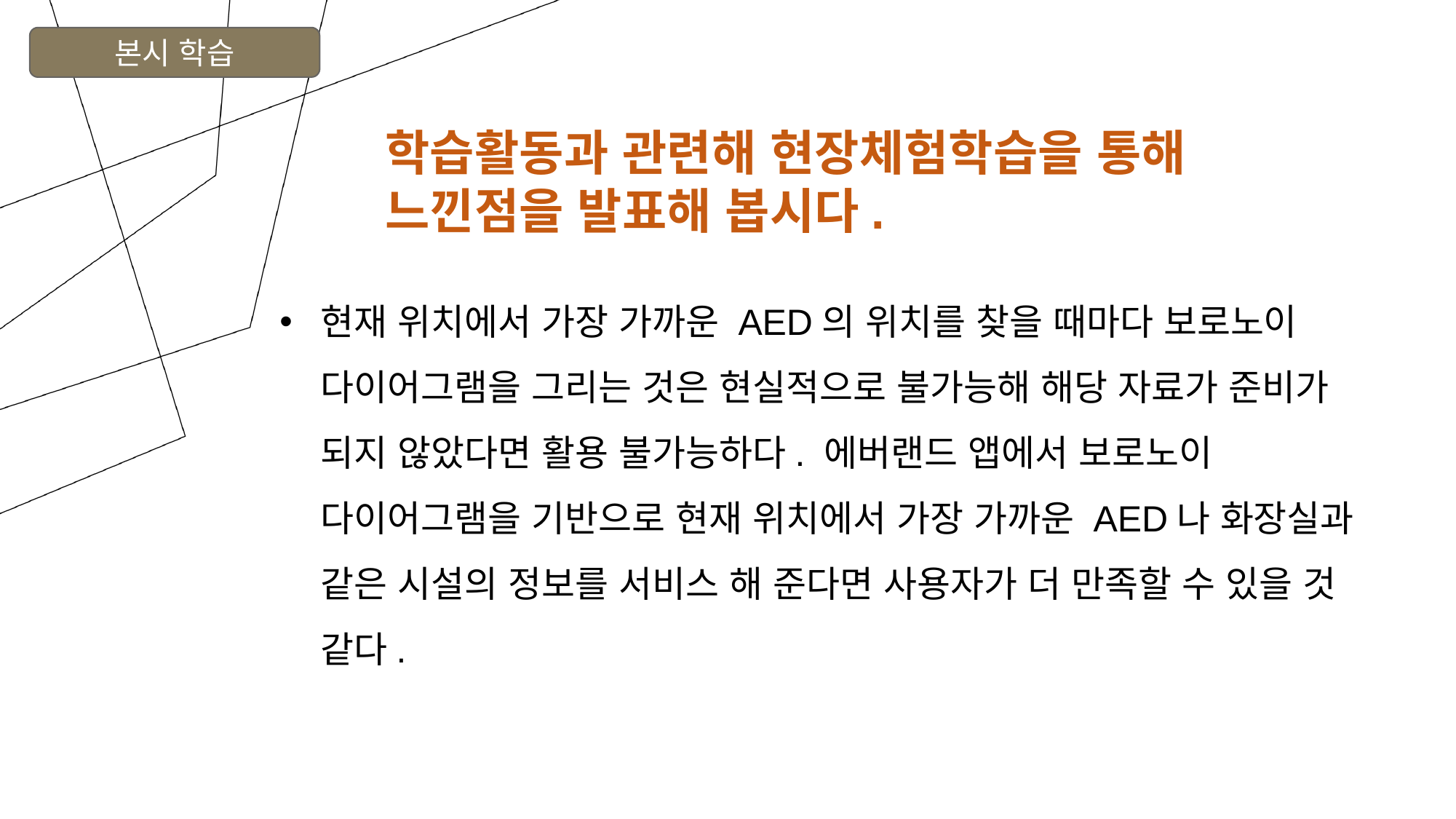

본시 학습
학습활동과 관련해 현장체험학습을 통해
느낀점을 발표해 봅시다.
현재 위치에서 가장 가까운 AED의 위치를 찾을 때마다 보로노이 다이어그램을 그리는 것은 현실적으로 불가능해 해당 자료가 준비가 되지 않았다면 활용 불가능하다. 에버랜드 앱에서 보로노이 다이어그램을 기반으로 현재 위치에서 가장 가까운 AED나 화장실과 같은 시설의 정보를 서비스 해 준다면 사용자가 더 만족할 수 있을 것 같다.